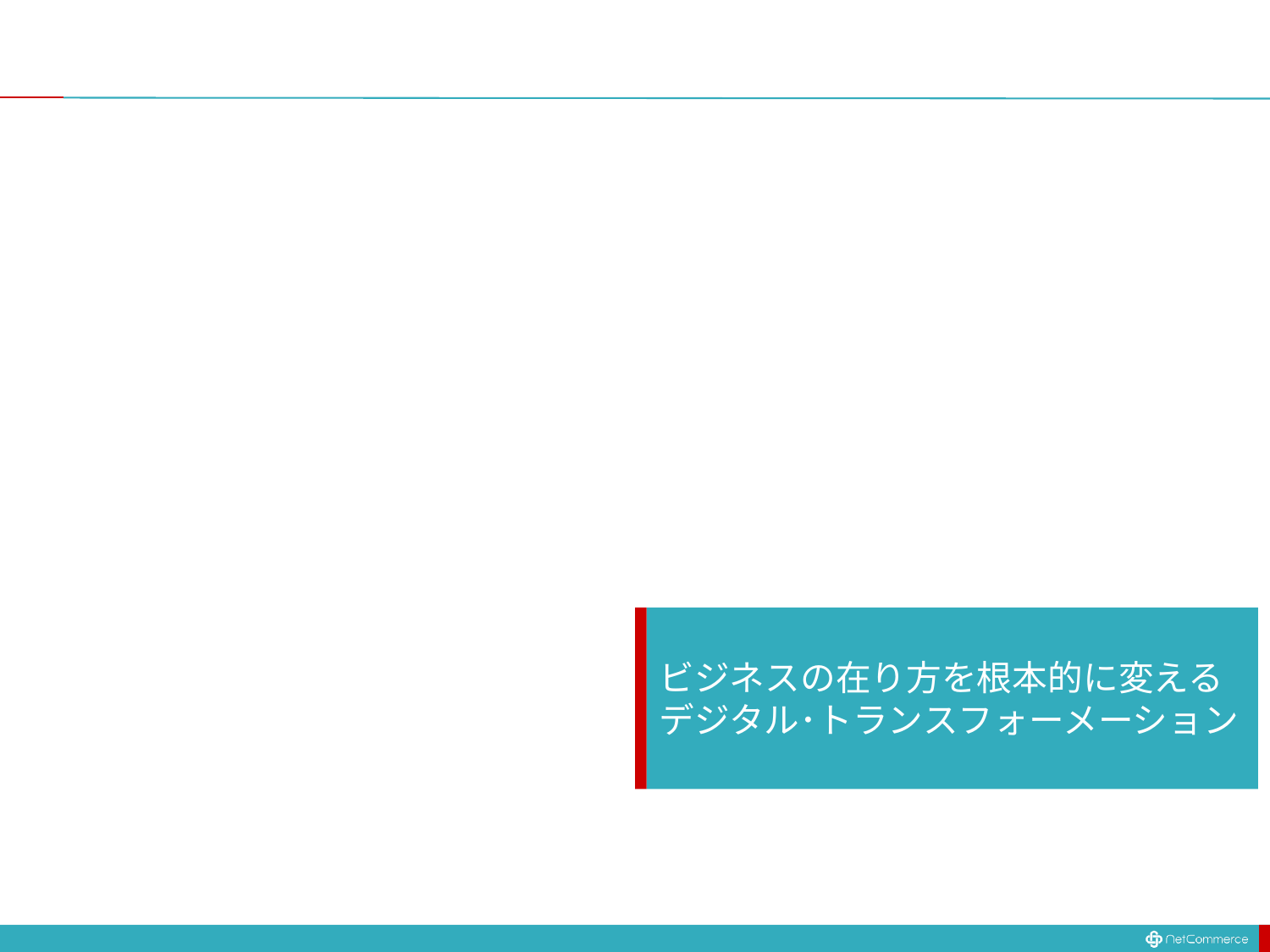

ビジネスの在り方を根本的に変える
デジタル･トランスフォーメーション